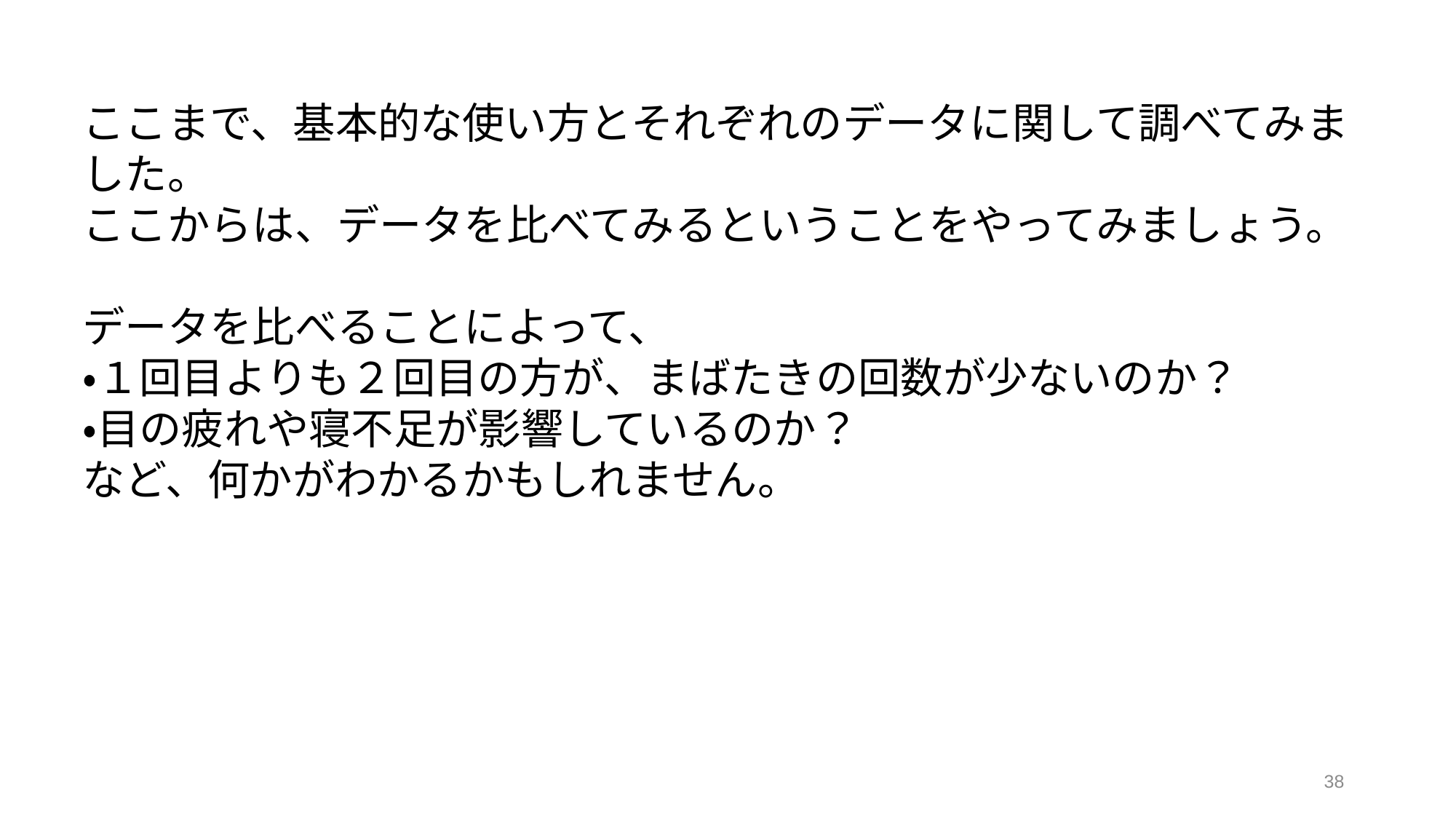

ここまで、基本的な使い方とそれぞれのデータに関して調べてみました。
ここからは、データを比べてみるということをやってみましょう。

データを比べることによって、
・１回目よりも２回目の方が、まばたきの回数が少ないのか？
・目の疲れや寝不足が影響しているのか？
など、何かがわかるかもしれません。
38